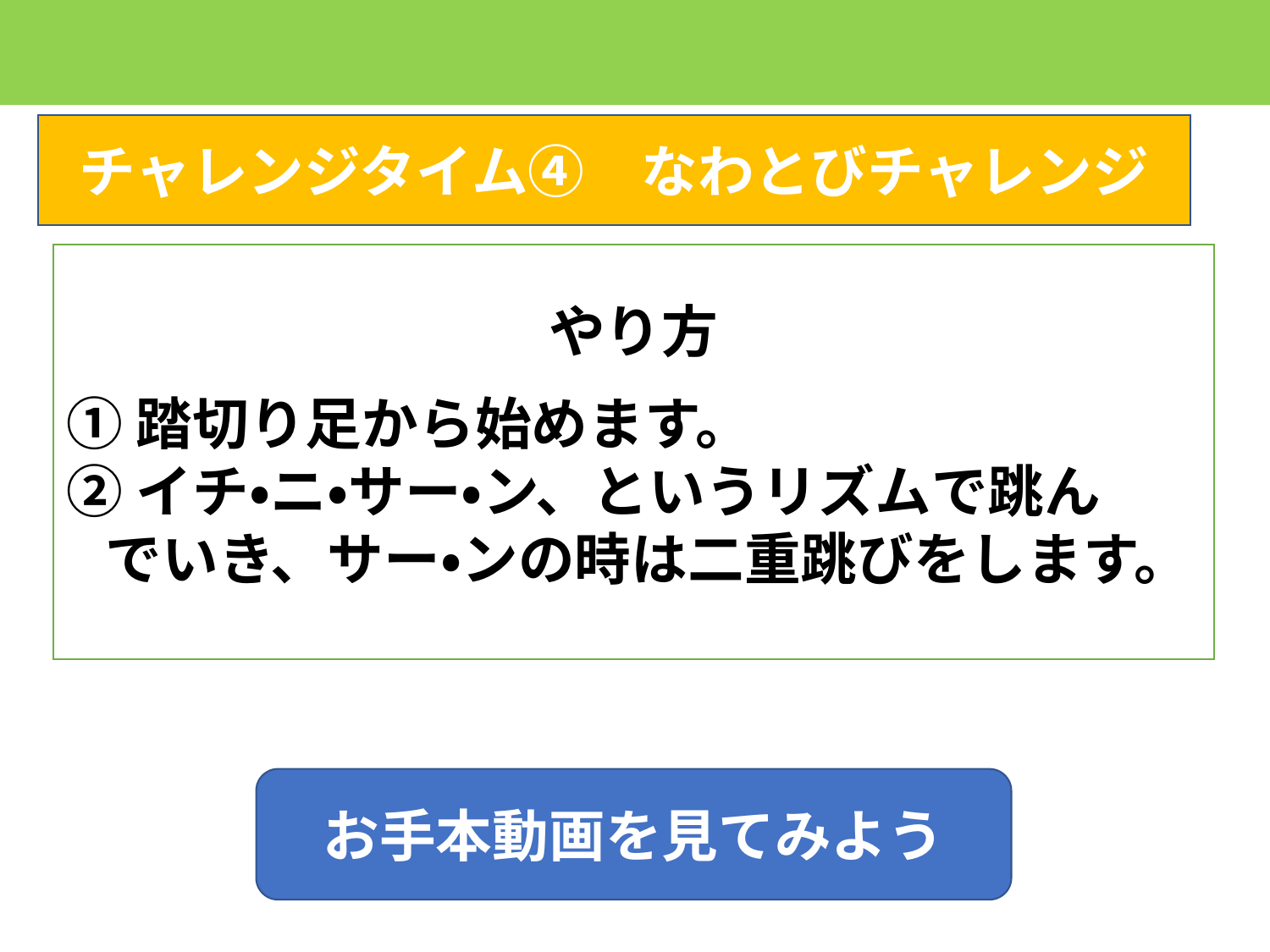

ハードル走の技能

チャレンジタイム④　なわとびチャレンジ

やり方

①踏切り足から始めます。
②イチ・ニ・サー・ン、というリズムで跳ん
  でいき、サー・ンの時は二重跳びをします。

お手本動画を見てみよう